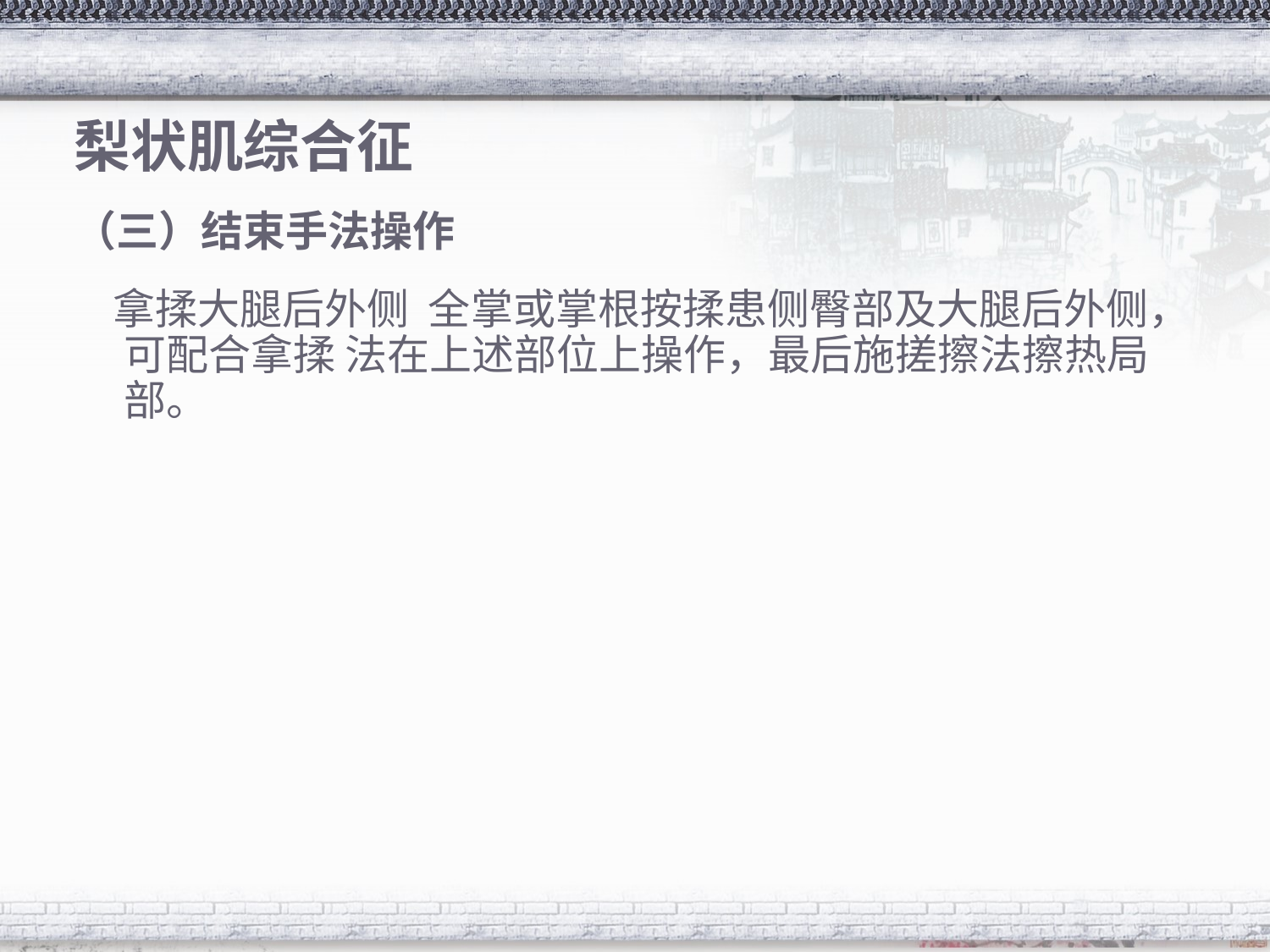

# 梨状肌综合征
（三）结束手法操作
   拿揉大腿后外侧  全掌或掌根按揉患侧臀部及大腿后外侧，可配合拿揉 法在上述部位上操作，最后施搓擦法擦热局部。